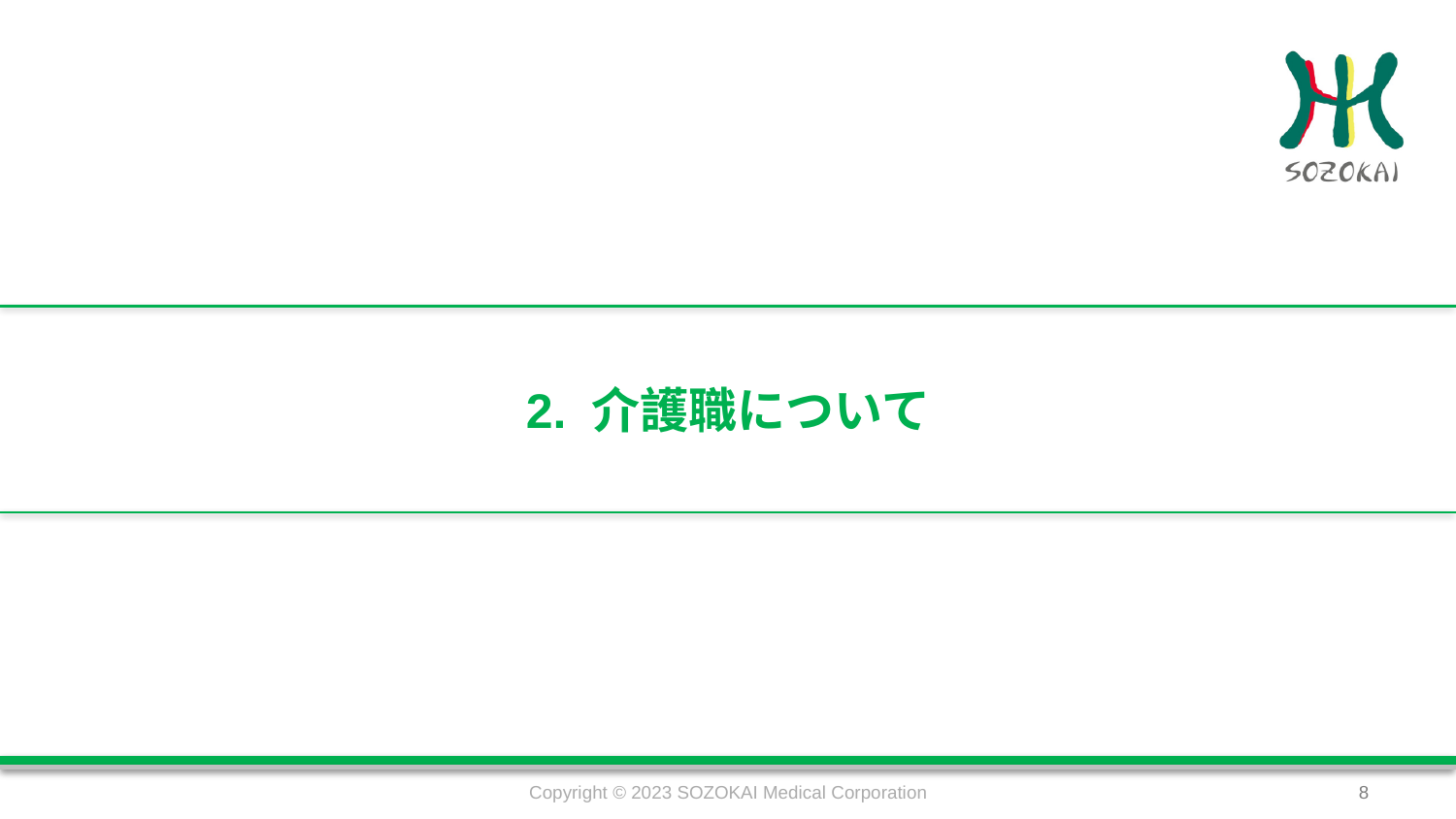

# 2. 介護職について
Copyright © 2023 SOZOKAI Medical Corporation
8